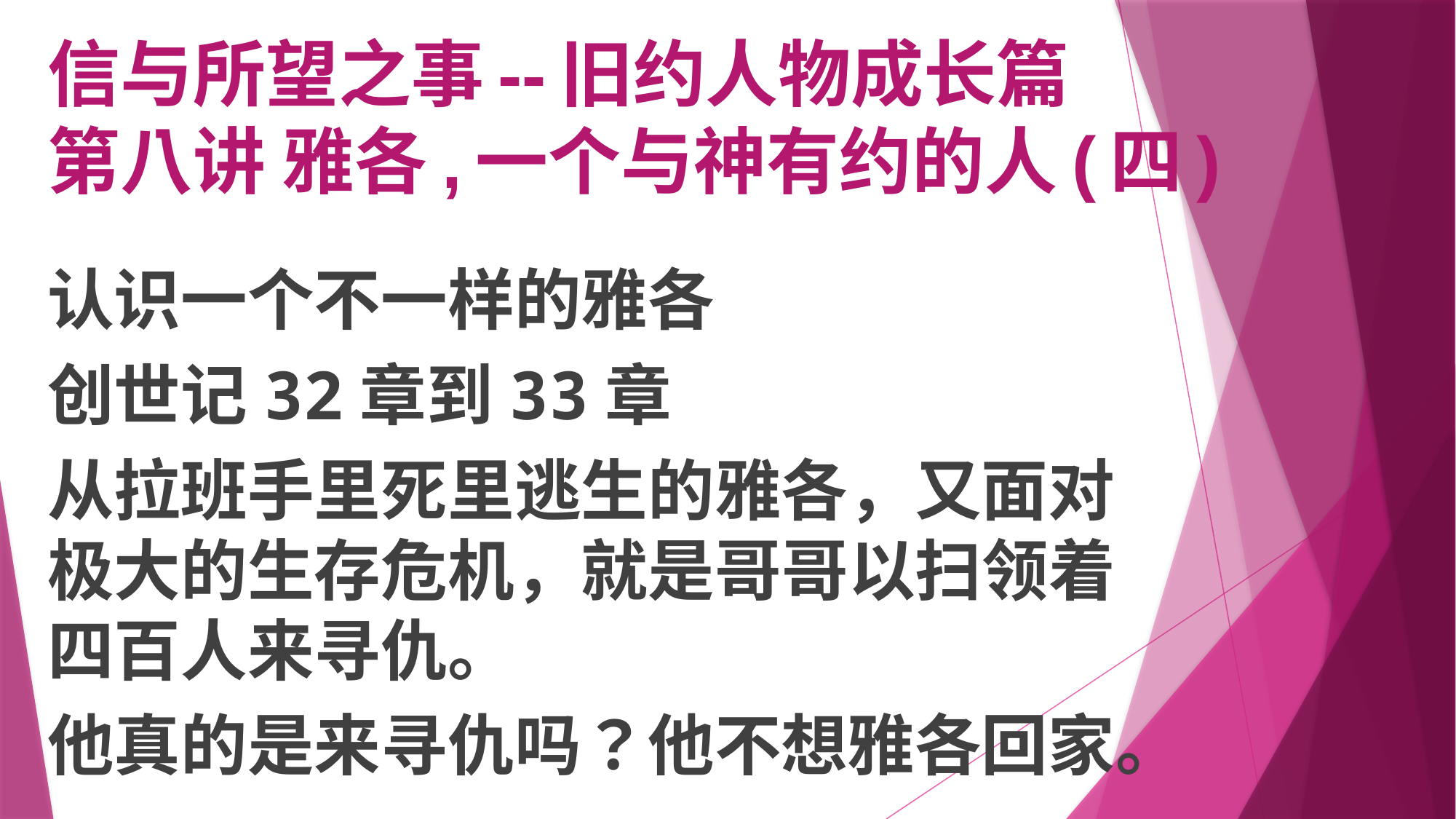

# 信与所望之事--旧约人物成长篇 第八讲 雅各,一个与神有约的人(四)
认识一个不一样的雅各
创世记32章到33章
从拉班手里死里逃生的雅各，又面对极大的生存危机，就是哥哥以扫领着四百人来寻仇。
他真的是来寻仇吗？他不想雅各回家。